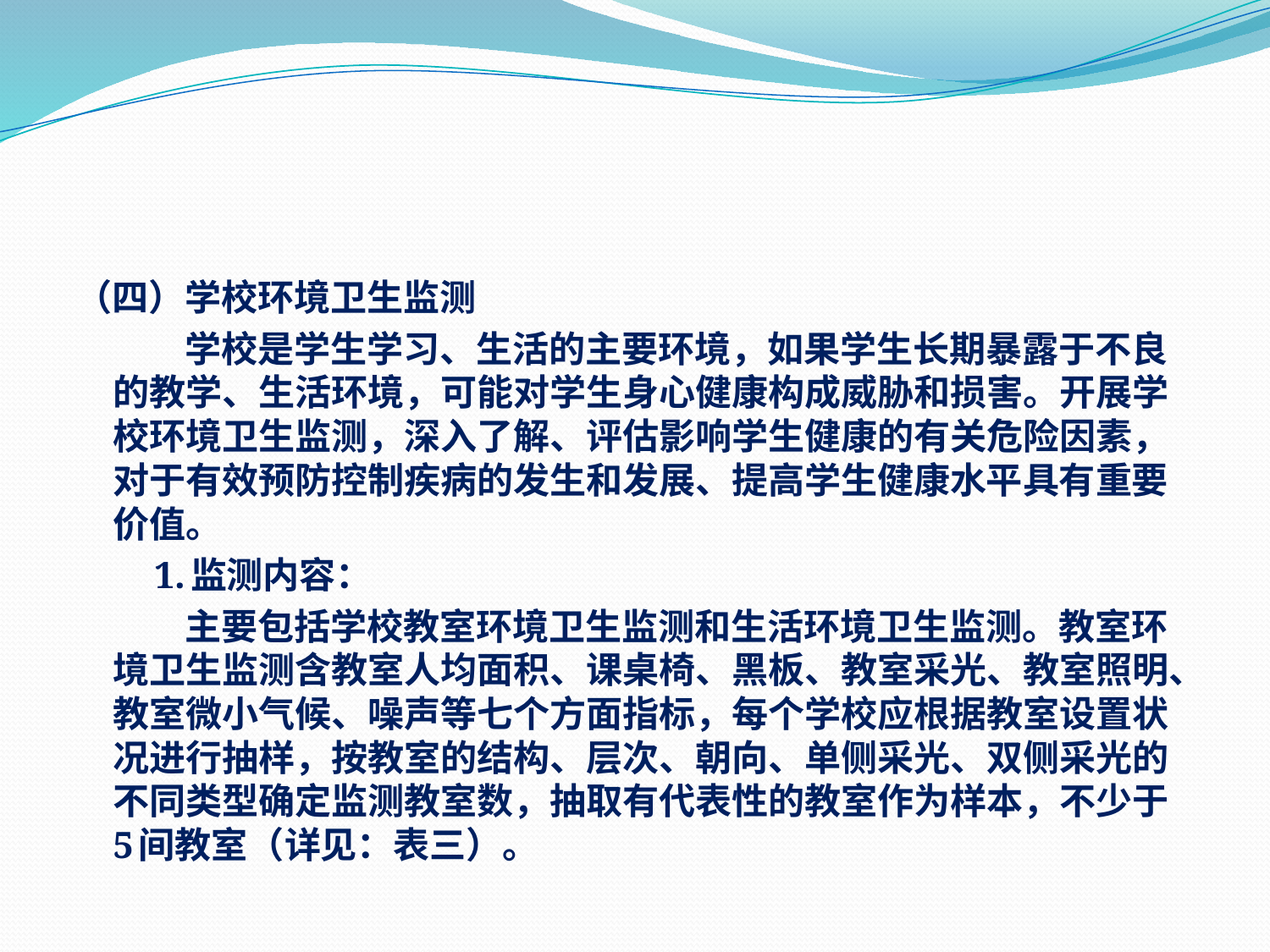

#
（四）学校环境卫生监测
　　　学校是学生学习、生活的主要环境，如果学生长期暴露于不良的教学、生活环境，可能对学生身心健康构成威胁和损害。开展学校环境卫生监测，深入了解、评估影响学生健康的有关危险因素，对于有效预防控制疾病的发生和发展、提高学生健康水平具有重要价值。
　　1.监测内容：
　　　主要包括学校教室环境卫生监测和生活环境卫生监测。教室环境卫生监测含教室人均面积、课桌椅、黑板、教室采光、教室照明、教室微小气候、噪声等七个方面指标，每个学校应根据教室设置状况进行抽样，按教室的结构、层次、朝向、单侧采光、双侧采光的不同类型确定监测教室数，抽取有代表性的教室作为样本，不少于5间教室（详见：表三）。